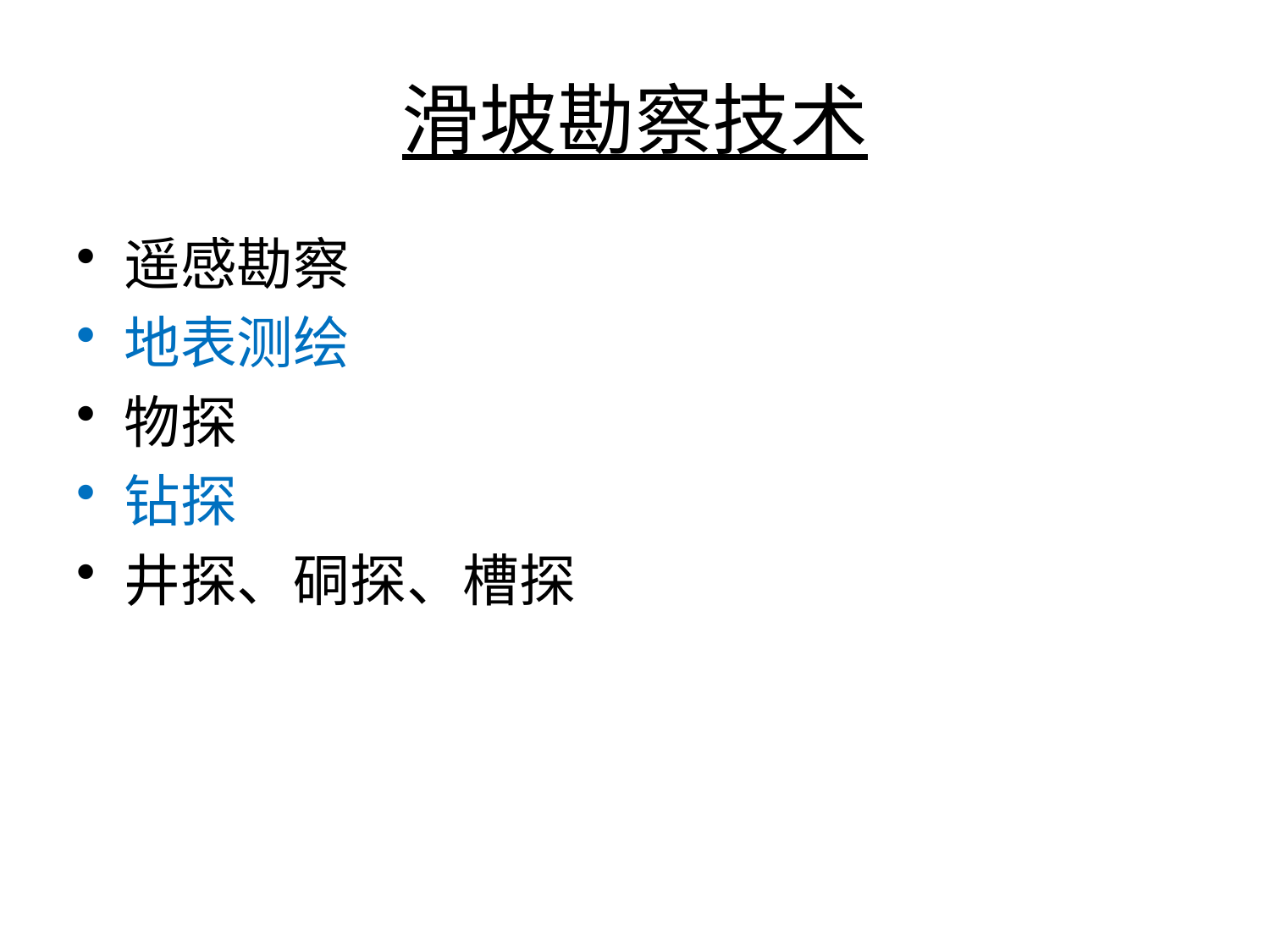

# 滑坡勘察技术
遥感勘察
地表测绘
物探
钻探
井探、硐探、槽探